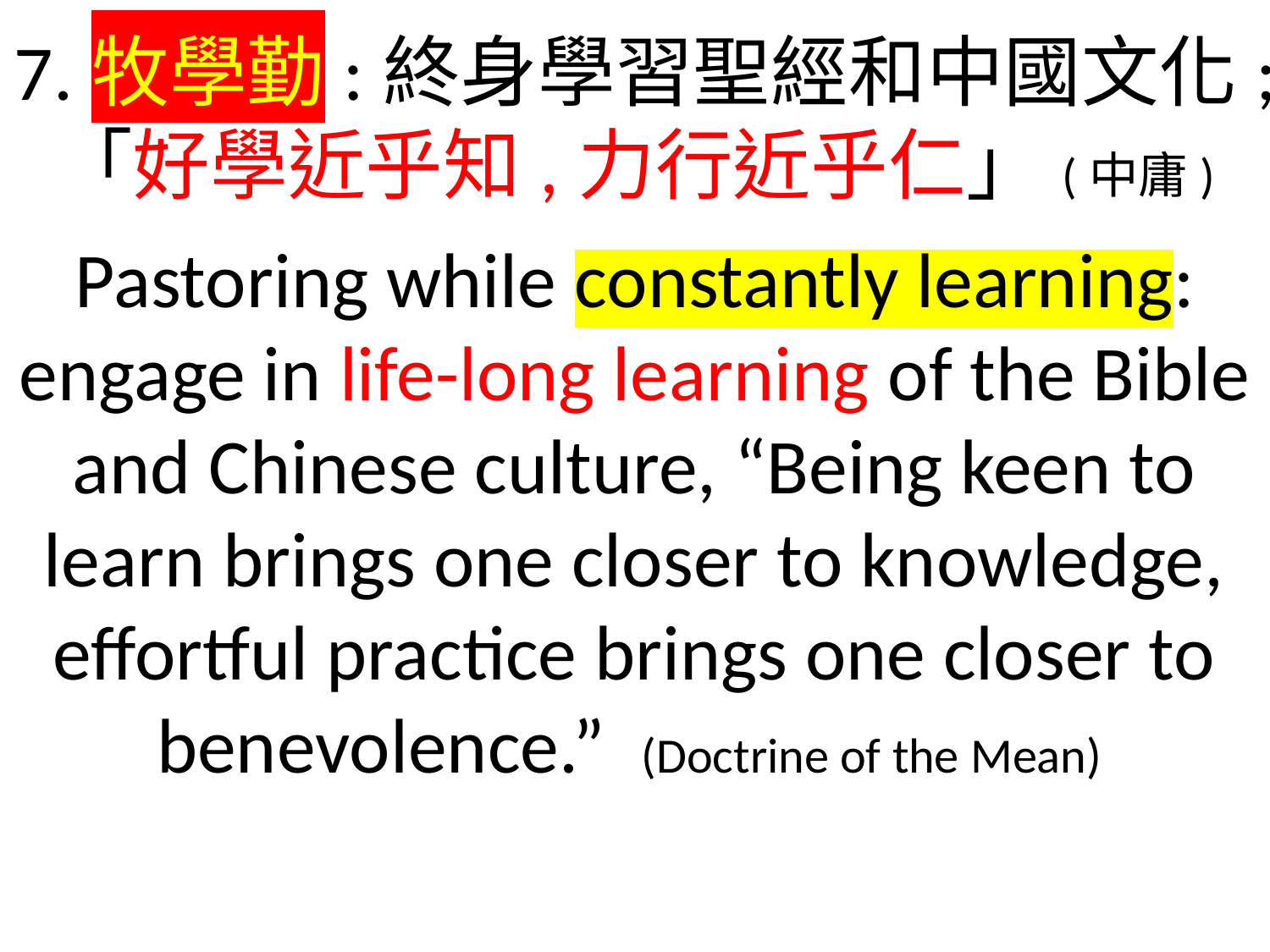

7.牧學勤:終身學習聖經和中國文化;「好學近乎知,力行近乎仁」(中庸)
Pastoring while constantly learning: engage in life-long learning of the Bible and Chinese culture, “Being keen to learn brings one closer to knowledge, effortful practice brings one closer to benevolence.”  (Doctrine of the Mean)